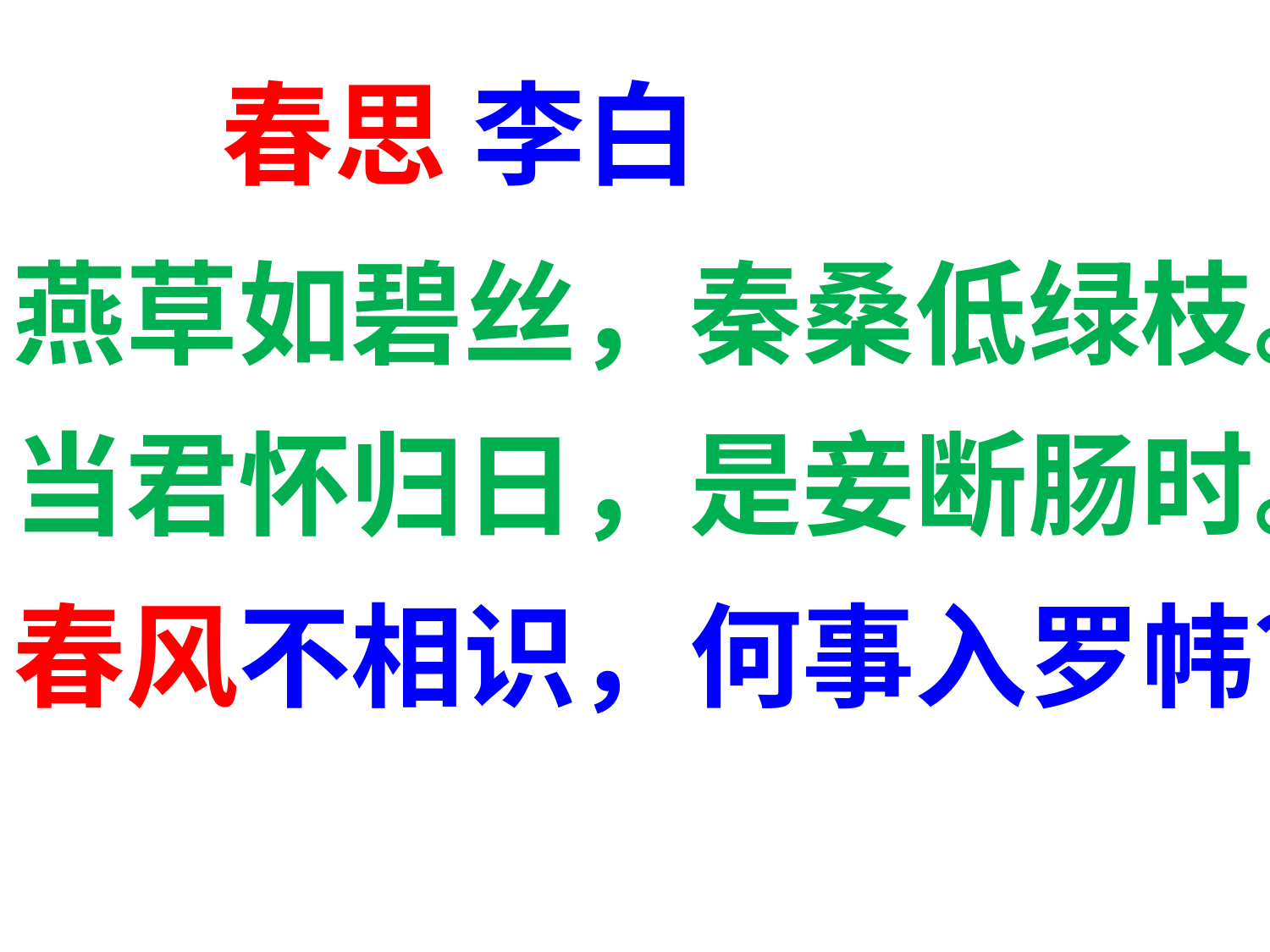

春思 李白
燕草如碧丝，秦桑低绿枝。
当君怀归日，是妾断肠时。
春风不相识，何事入罗帏？